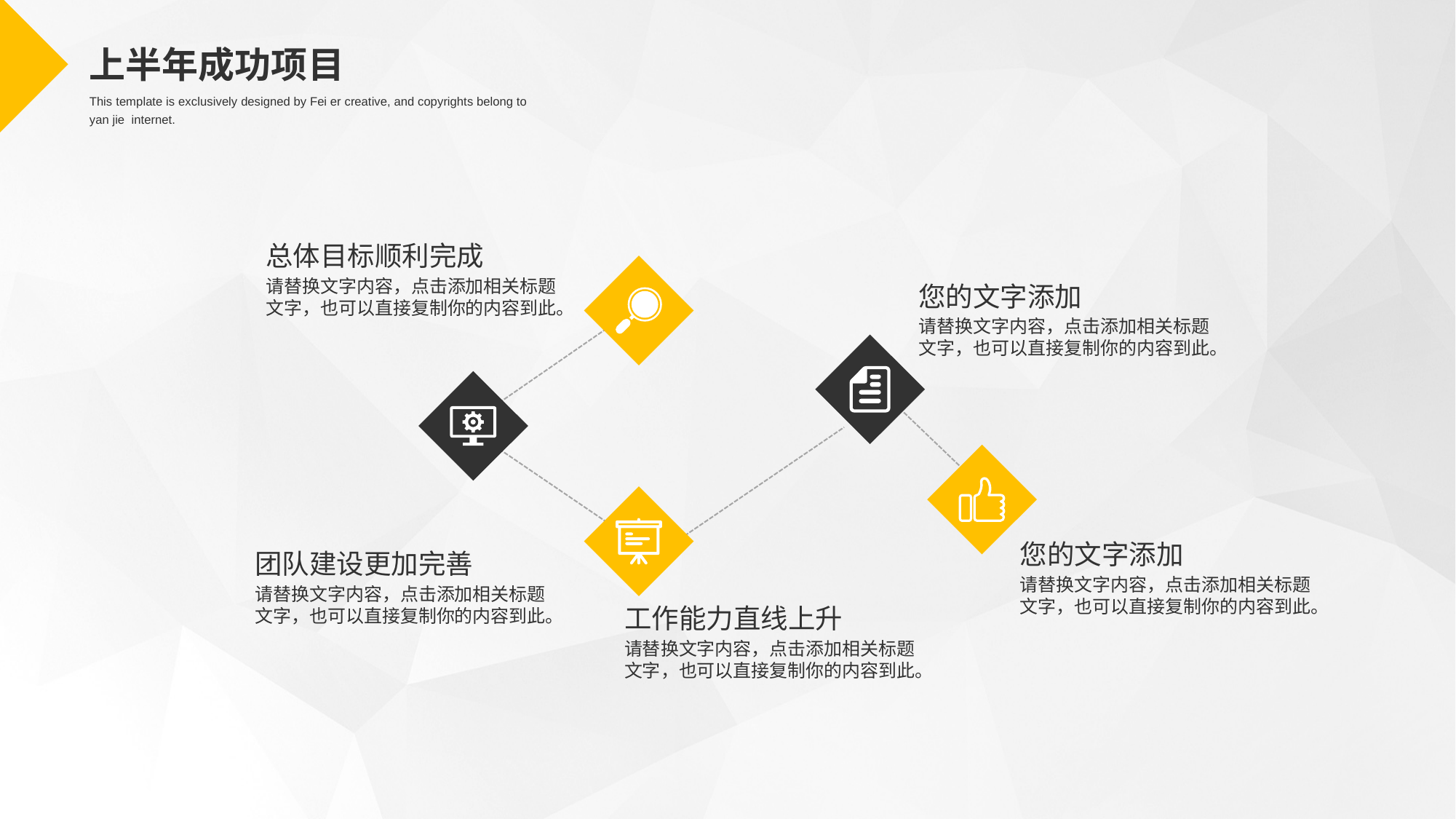

上半年成功项目
This template is exclusively designed by Fei er creative, and copyrights belong to yan jie  internet.
总体目标顺利完成
请替换文字内容，点击添加相关标题文字，也可以直接复制你的内容到此。

您的文字添加
请替换文字内容，点击添加相关标题文字，也可以直接复制你的内容到此。
您的文字添加
请替换文字内容，点击添加相关标题文字，也可以直接复制你的内容到此。
团队建设更加完善
请替换文字内容，点击添加相关标题文字，也可以直接复制你的内容到此。
工作能力直线上升
请替换文字内容，点击添加相关标题文字，也可以直接复制你的内容到此。